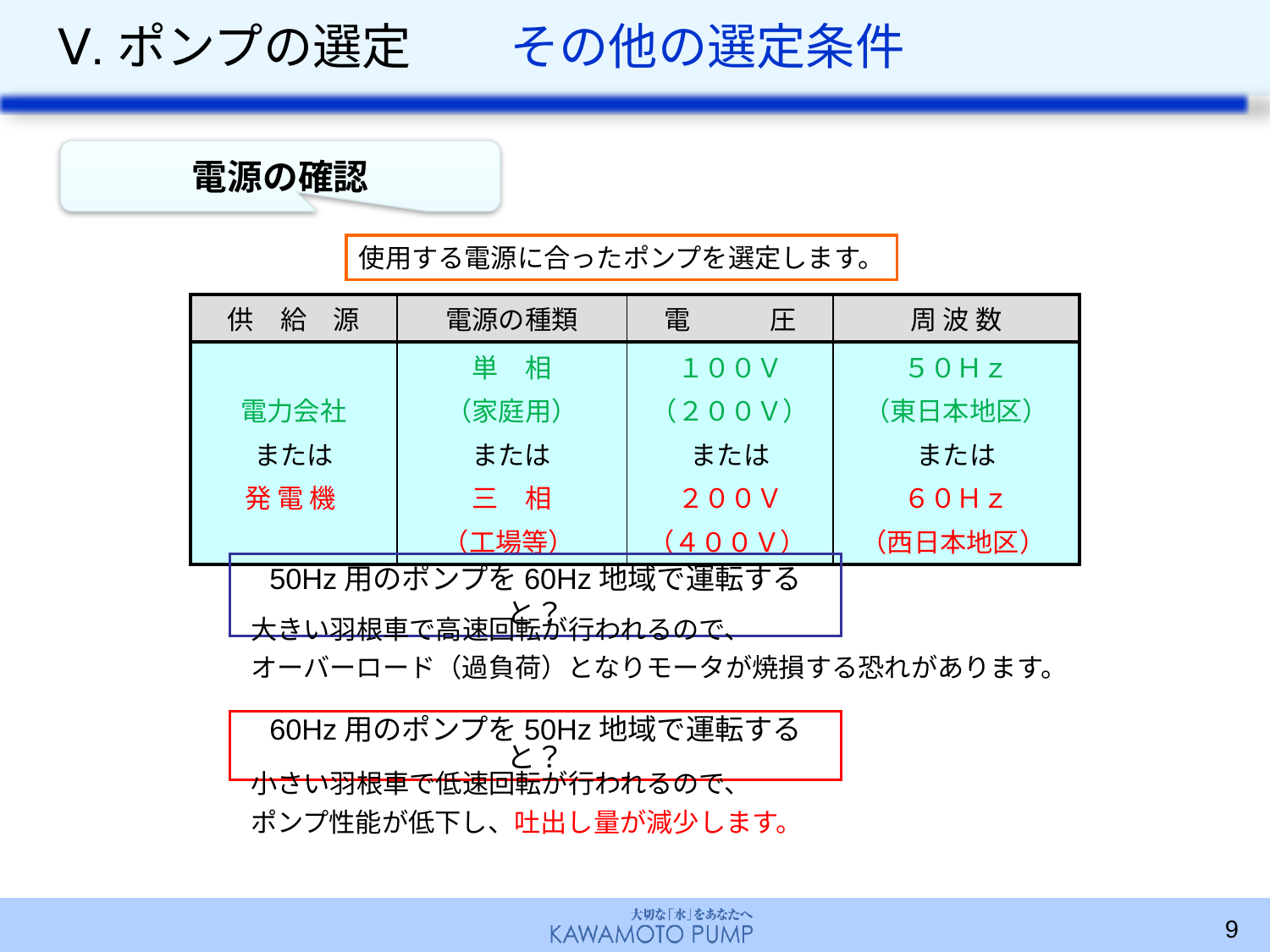

# Ⅴ.ポンプの選定　　その他の選定条件
電源の確認
使用する電源に合ったポンプを選定します。
| 供　給　源 | 電源の種類 | 電　　　圧 | 周 波 数 |
| --- | --- | --- | --- |
| 電力会社 または 発 電 機 | 単　相 （家庭用） または 三　相 （工場等） | １００Ｖ （２００Ｖ） または ２００Ｖ （４００Ｖ） | ５０Ｈｚ （東日本地区） または ６０Ｈｚ （西日本地区） |
50Hz用のポンプを60Hz地域で運転すると？
大きい羽根車で高速回転が行われるので、
オーバーロード（過負荷）となりモータが焼損する恐れがあります。
60Hz用のポンプを50Hz地域で運転すると？
小さい羽根車で低速回転が行われるので、
ポンプ性能が低下し、吐出し量が減少します。
9